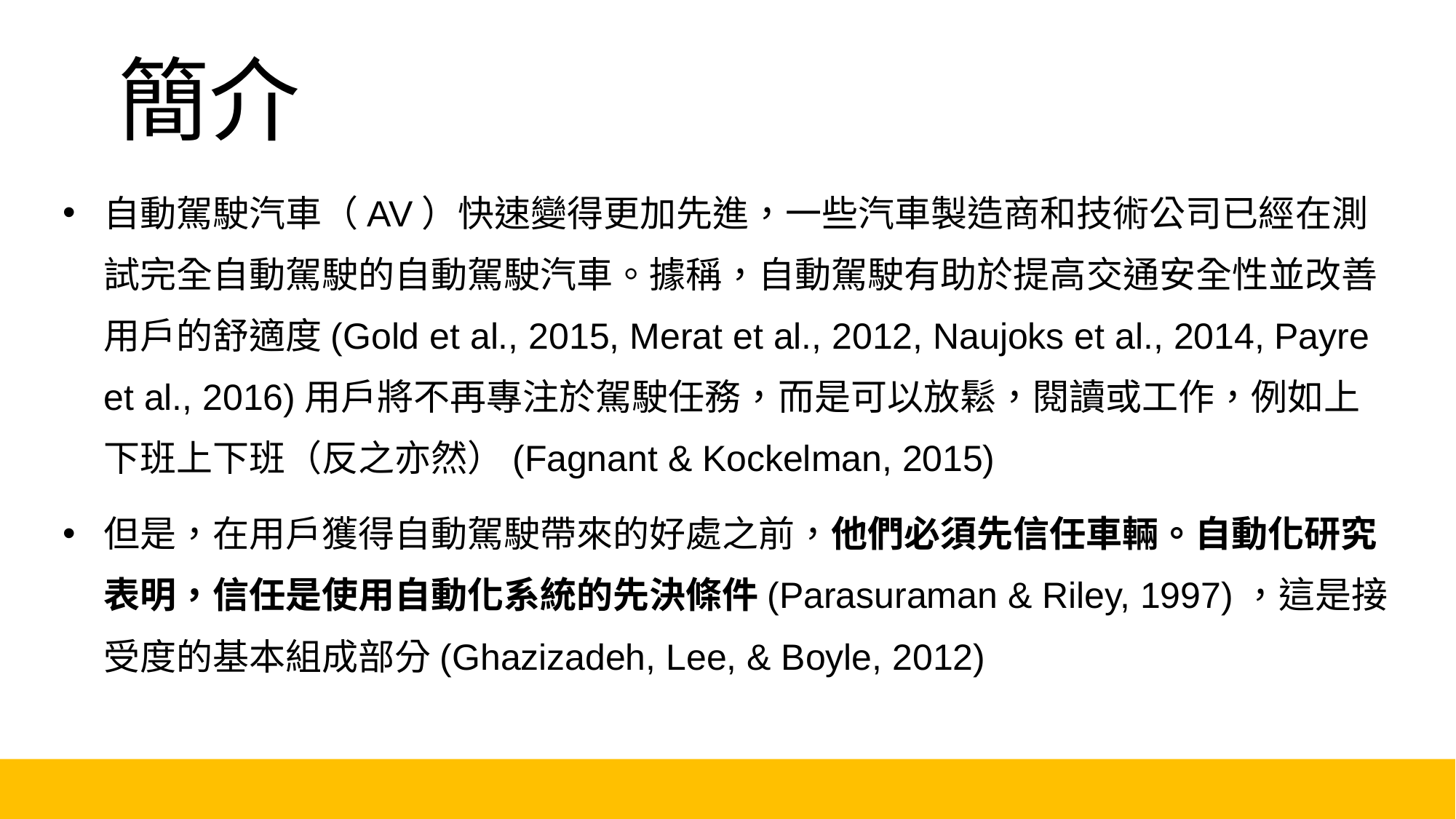

# 簡介
自動駕駛汽車（AV）快速變得更加先進，一些汽車製造商和技術公司已經在測試完全自動駕駛的自動駕駛汽車。據稱，自動駕駛有助於提高交通安全性並改善用戶的舒適度(Gold et al., 2015, Merat et al., 2012, Naujoks et al., 2014, Payre et al., 2016)用戶將不再專注於駕駛任務，而是可以放鬆，閱讀或工作，例如上下班上下班（反之亦然）(Fagnant & Kockelman, 2015)
但是，在用戶獲得自動駕駛帶來的好處之前，他們必須先信任車輛。自動化研究表明，信任是使用自動化系統的先決條件(Parasuraman & Riley, 1997)，這是接受度的基本組成部分(Ghazizadeh, Lee, & Boyle, 2012)

2